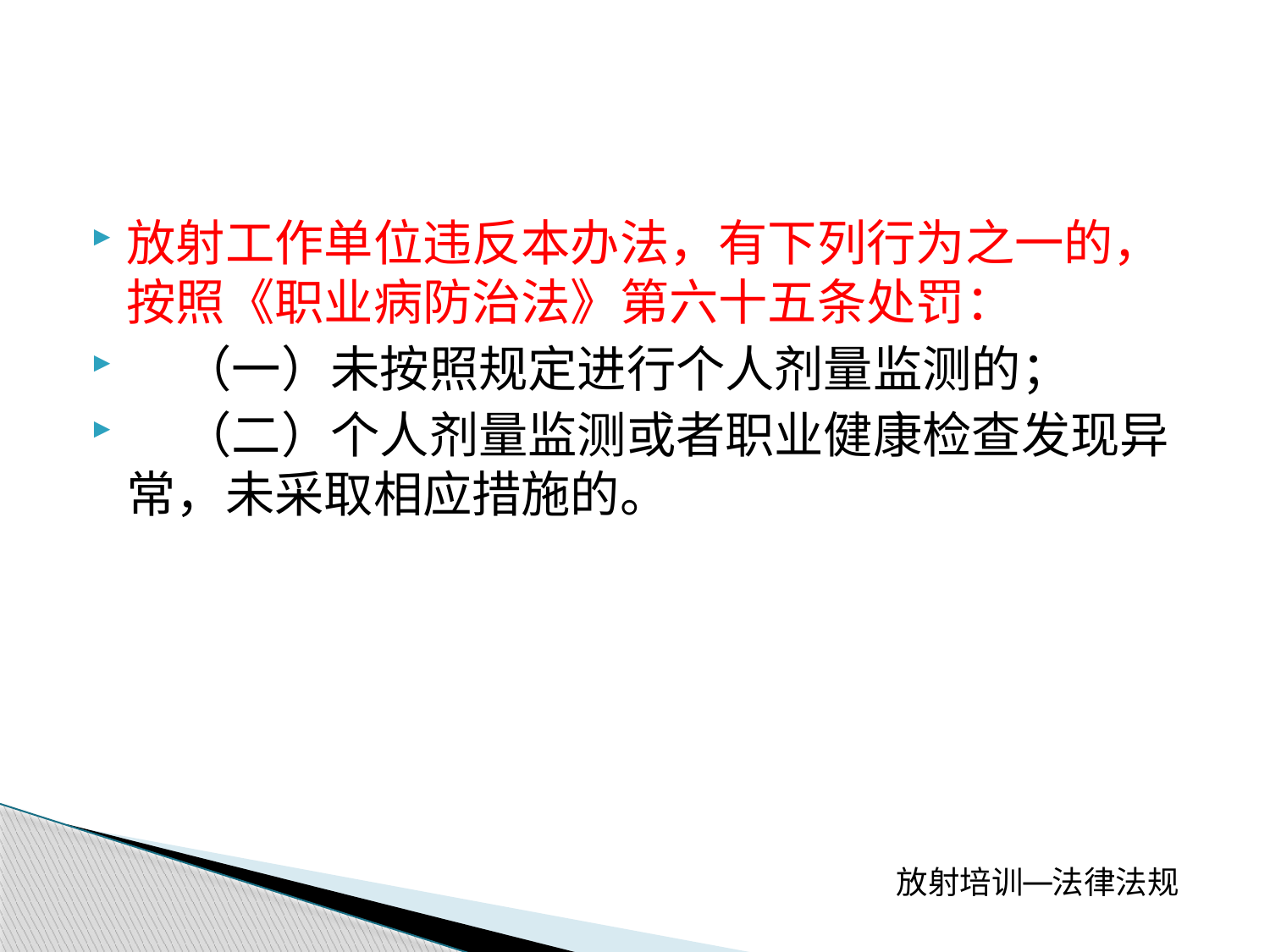

#
放射工作单位违反本办法，有下列行为之一的，按照《职业病防治法》第六十五条处罚：
    （一）未按照规定进行个人剂量监测的；
    （二）个人剂量监测或者职业健康检查发现异常，未采取相应措施的。

放射培训—法律法规